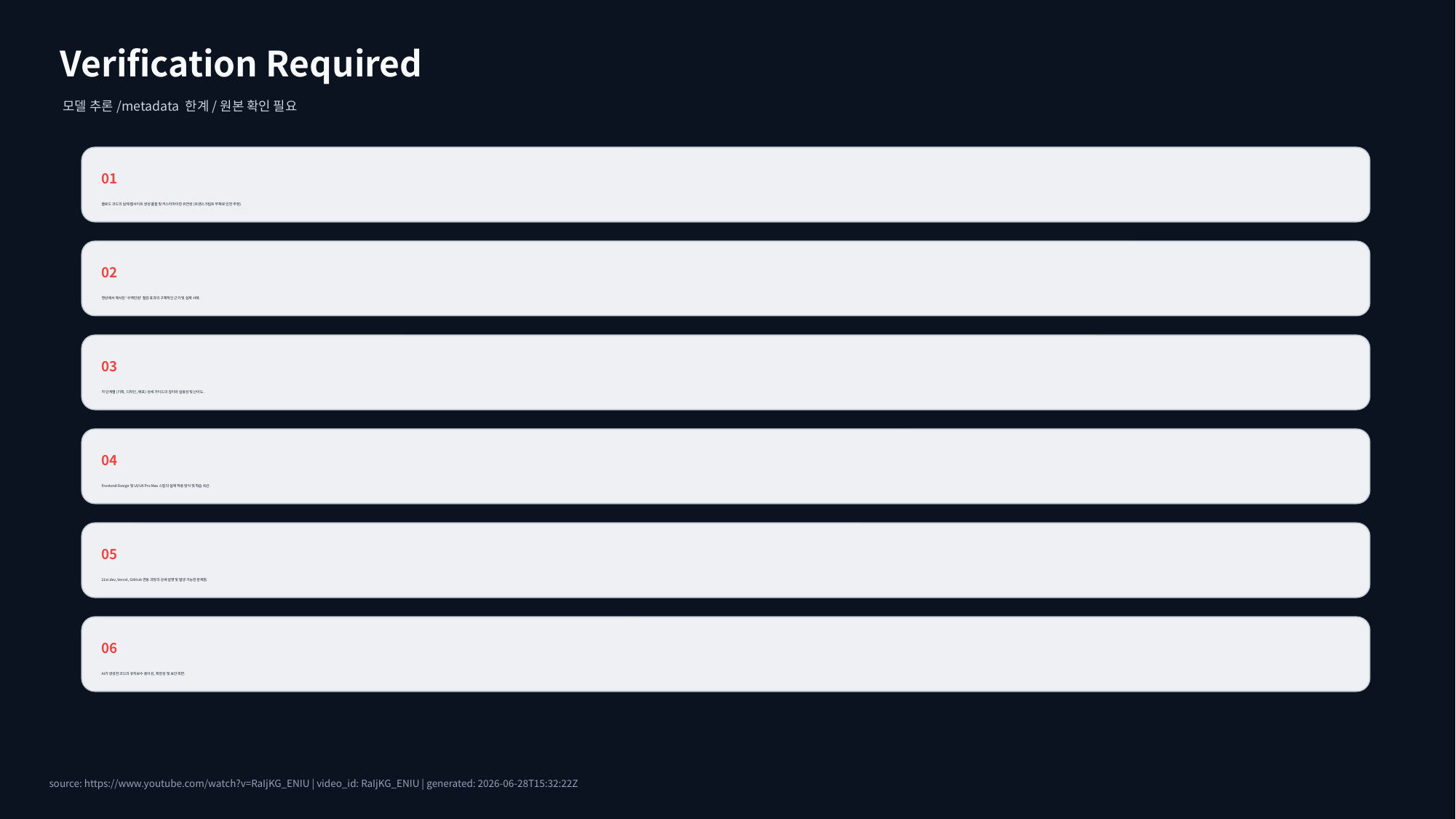

Verification Required
모델 추론/metadata 한계/원본 확인 필요

01
클로드 코드의 실제 웹사이트 생성 품질 및 커스터마이징 유연성 (트랜스크립트 부재로 인한 추정).

02
영상에서 제시된 '수백만원' 절감 효과의 구체적인 근거 및 실제 사례.

03
각 단계별 (기획, 디자인, 배포) 상세 가이드의 깊이와 실용성 및 난이도.

04
Frontend Design 및 UI/UX Pro Max 스킬의 실제 적용 방식 및 학습 곡선.

05
21st.dev, Vercel, GitHub 연동 과정의 상세 설명 및 발생 가능한 문제점.

06
AI가 생성한 코드의 유지보수 용이성, 확장성 및 보안 측면.
source: https://www.youtube.com/watch?v=RaIjKG_ENIU | video_id: RaIjKG_ENIU | generated: 2026-06-28T15:32:22Z